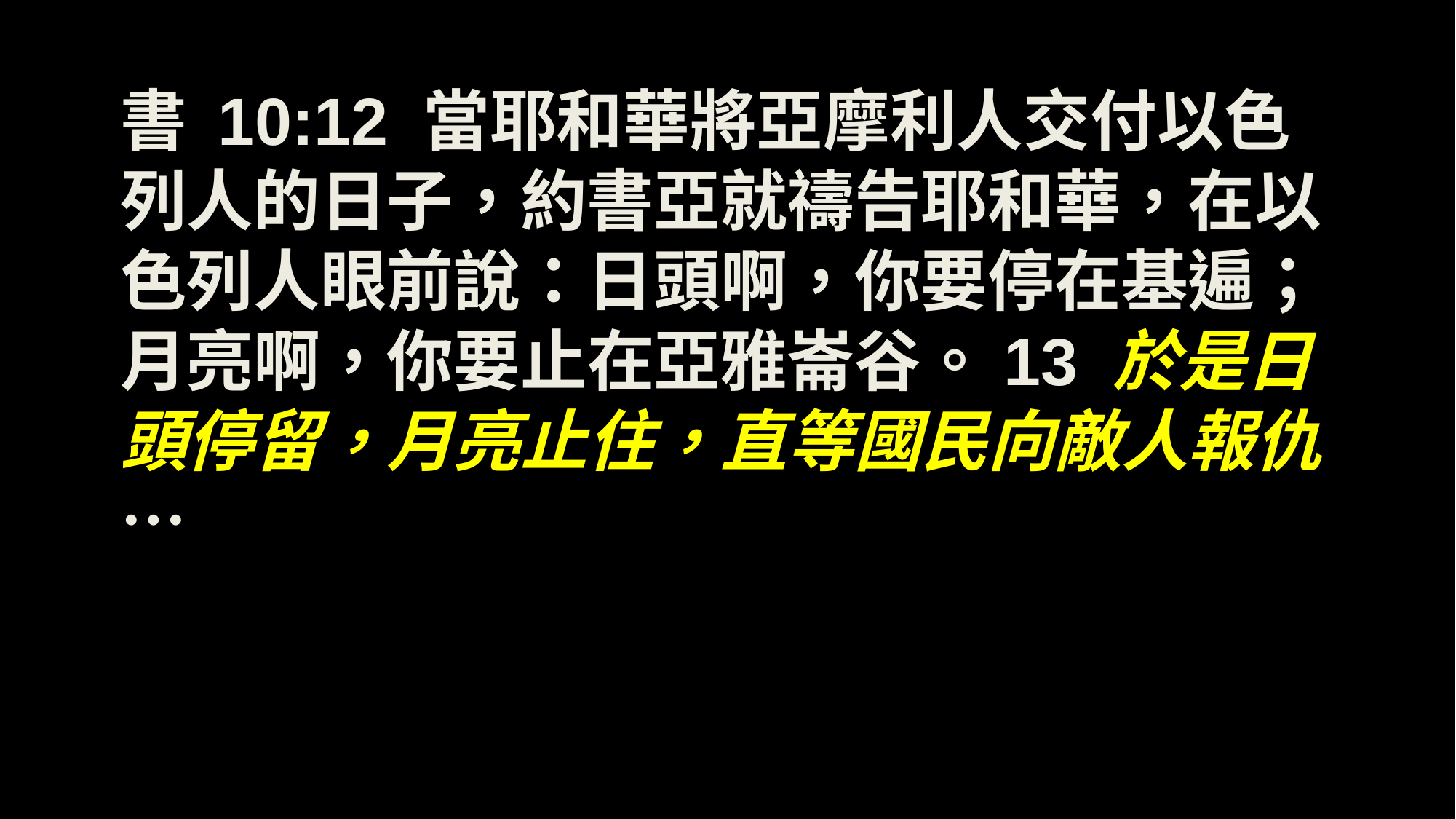

書 10:12 當耶和華將亞摩利人交付以色列人的日子，約書亞就禱告耶和華，在以色列人眼前說：日頭啊，你要停在基遍；月亮啊，你要止在亞雅崙谷。13 於是日頭停留，月亮止住，直等國民向敵人報仇…